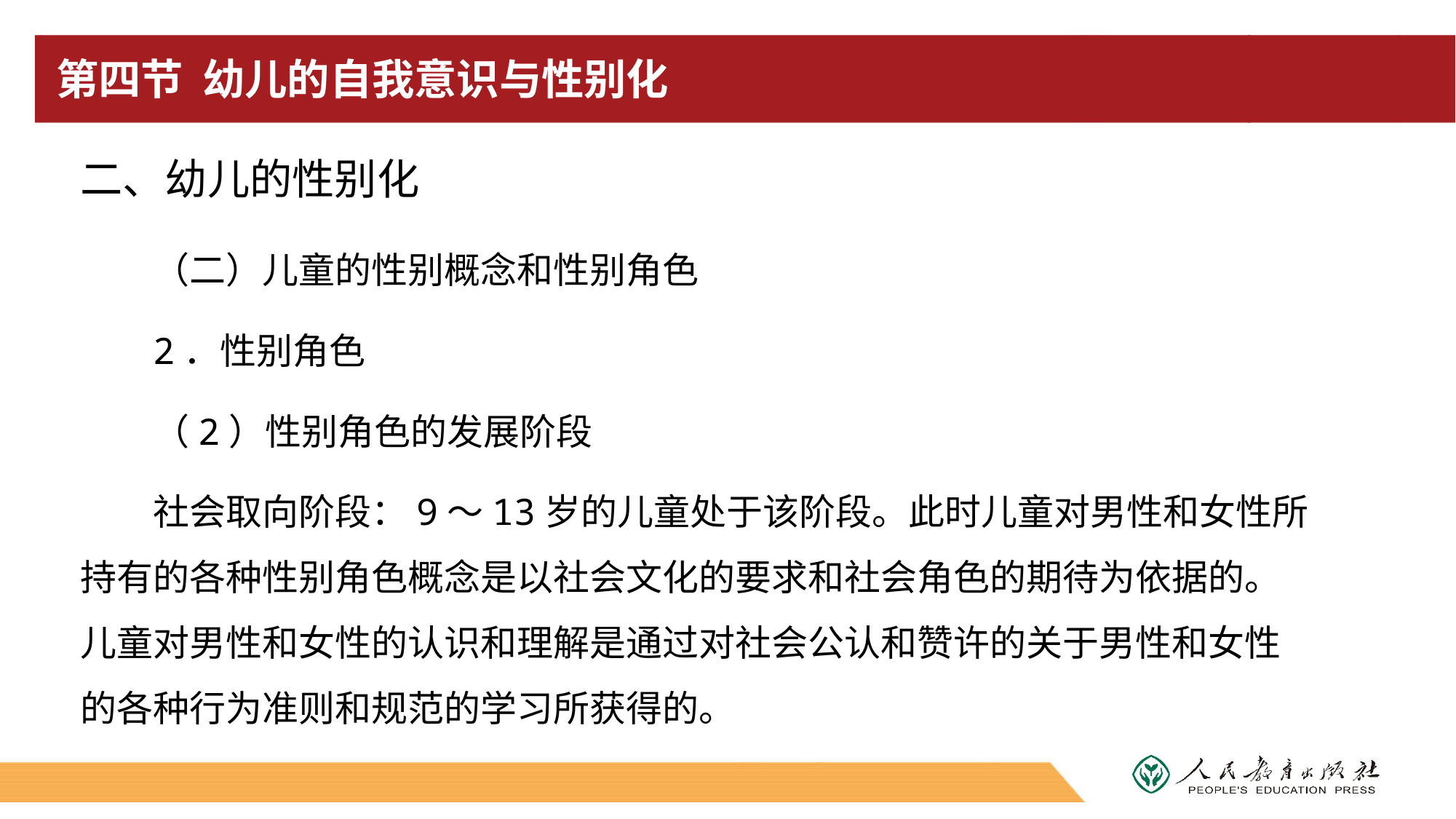

# 第四节  幼儿的自我意识与性别化
二、幼儿的性别化
（二）儿童的性别概念和性别角色
2．性别角色
（2）性别角色的发展阶段
社会取向阶段：9～13岁的儿童处于该阶段。此时儿童对男性和女性所持有的各种性别角色概念是以社会文化的要求和社会角色的期待为依据的。儿童对男性和女性的认识和理解是通过对社会公认和赞许的关于男性和女性的各种行为准则和规范的学习所获得的。